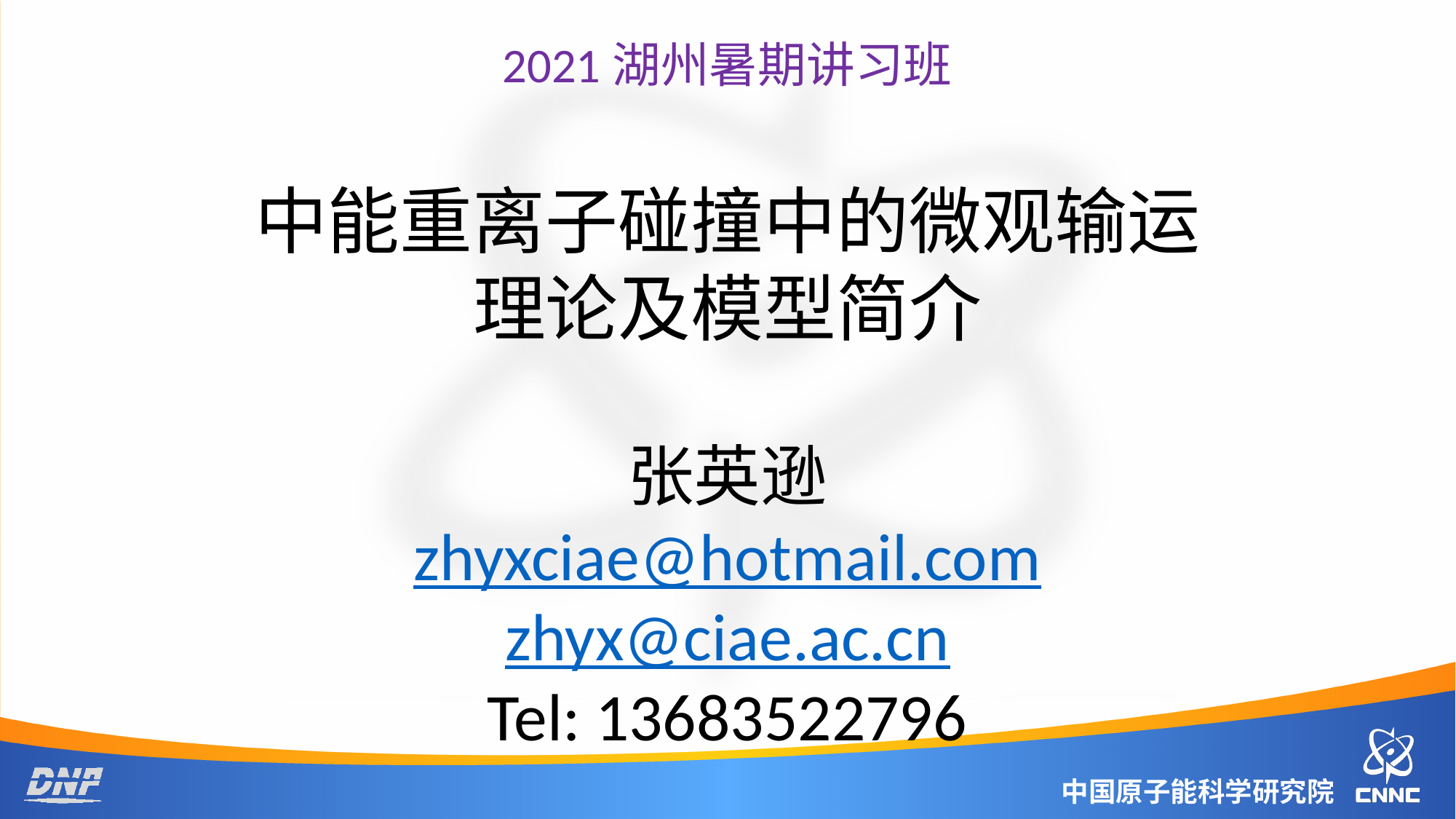

2021湖州暑期讲习班
中能重离子碰撞中的微观输运理论及模型简介
张英逊
zhyxciae@hotmail.com
zhyx@ciae.ac.cn
Tel: 13683522796